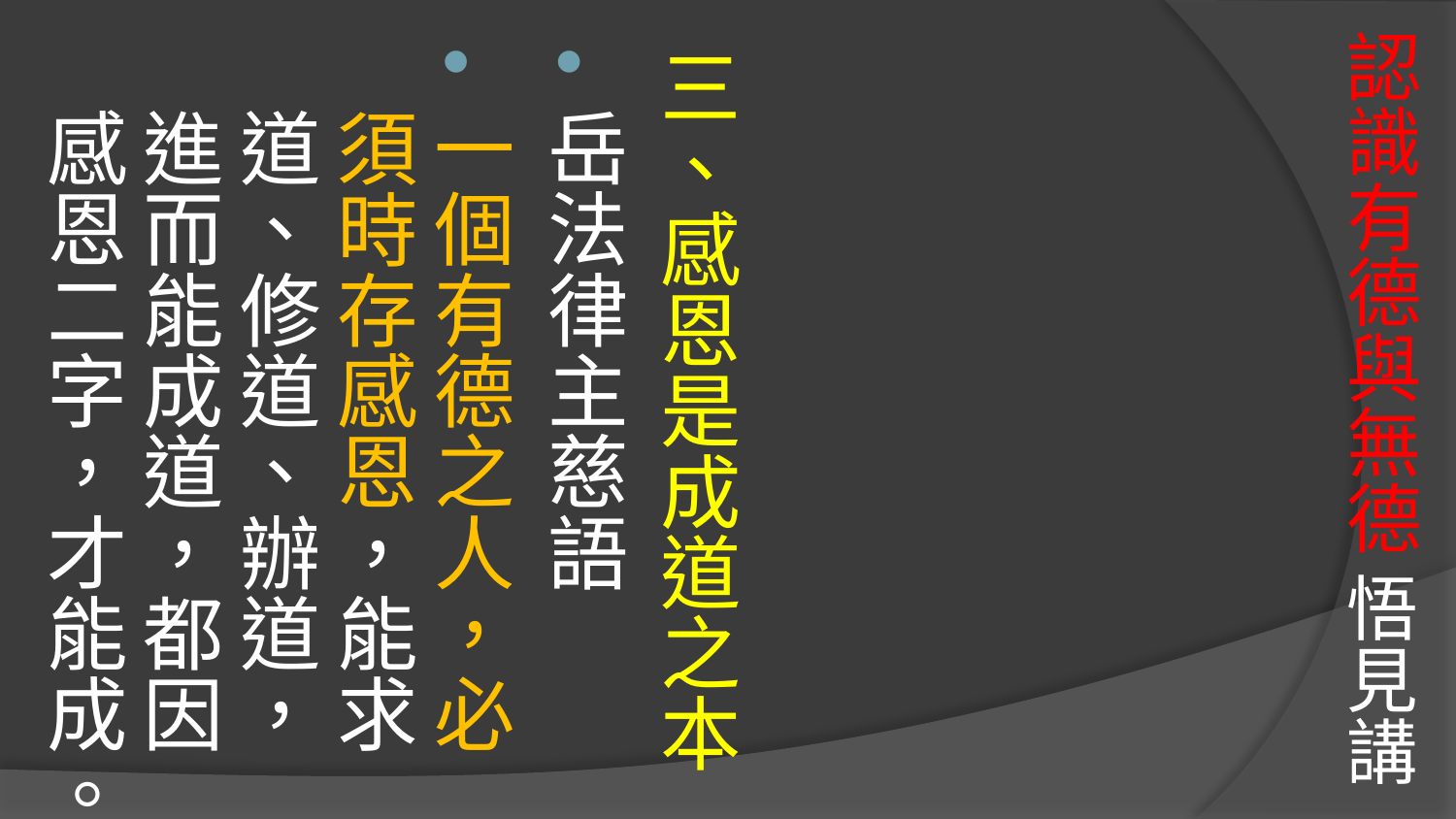

# 認識有德與無德 悟見講
三、感恩是成道之本
岳法律主慈語
一個有德之人，必須時存感恩，能求道、修道、辦道，進而能成道，都因感恩二字，才能成。